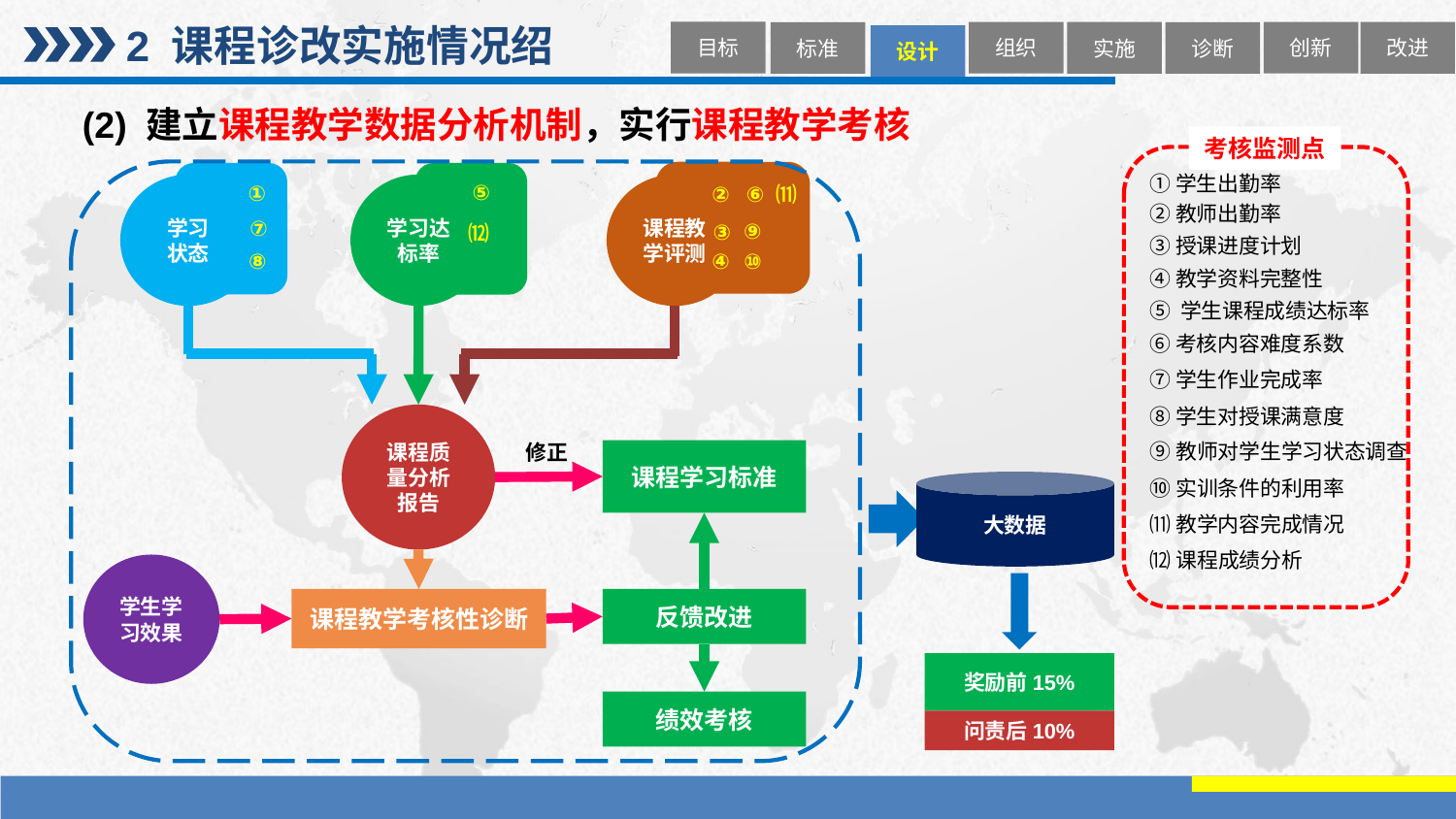

2 课程诊改实施情况绍
目标
组织
创新
改进
实施
标准
诊断
设计

(2) 建立课程教学数据分析机制，实行课程教学考核
考核监测点

学习
状态
学习达标率
课程教学评测
课程质量分析报告
修正
课程学习标准
学生学习效果
课程教学考核性诊断
反馈改进
绩效考核
大数据

奖励前15%
问责后10%

①学生出勤率
⑤
①
⑥
⑾
②
②教师出勤率
⑦
⑨
③
⑿
③授课进度计划
④
⑩
⑧
④教学资料完整性
⑤ 学生课程成绩达标率
⑥考核内容难度系数
⑦学生作业完成率
⑧学生对授课满意度
⑨教师对学生学习状态调查
⑩实训条件的利用率
⑾教学内容完成情况
⑿课程成绩分析